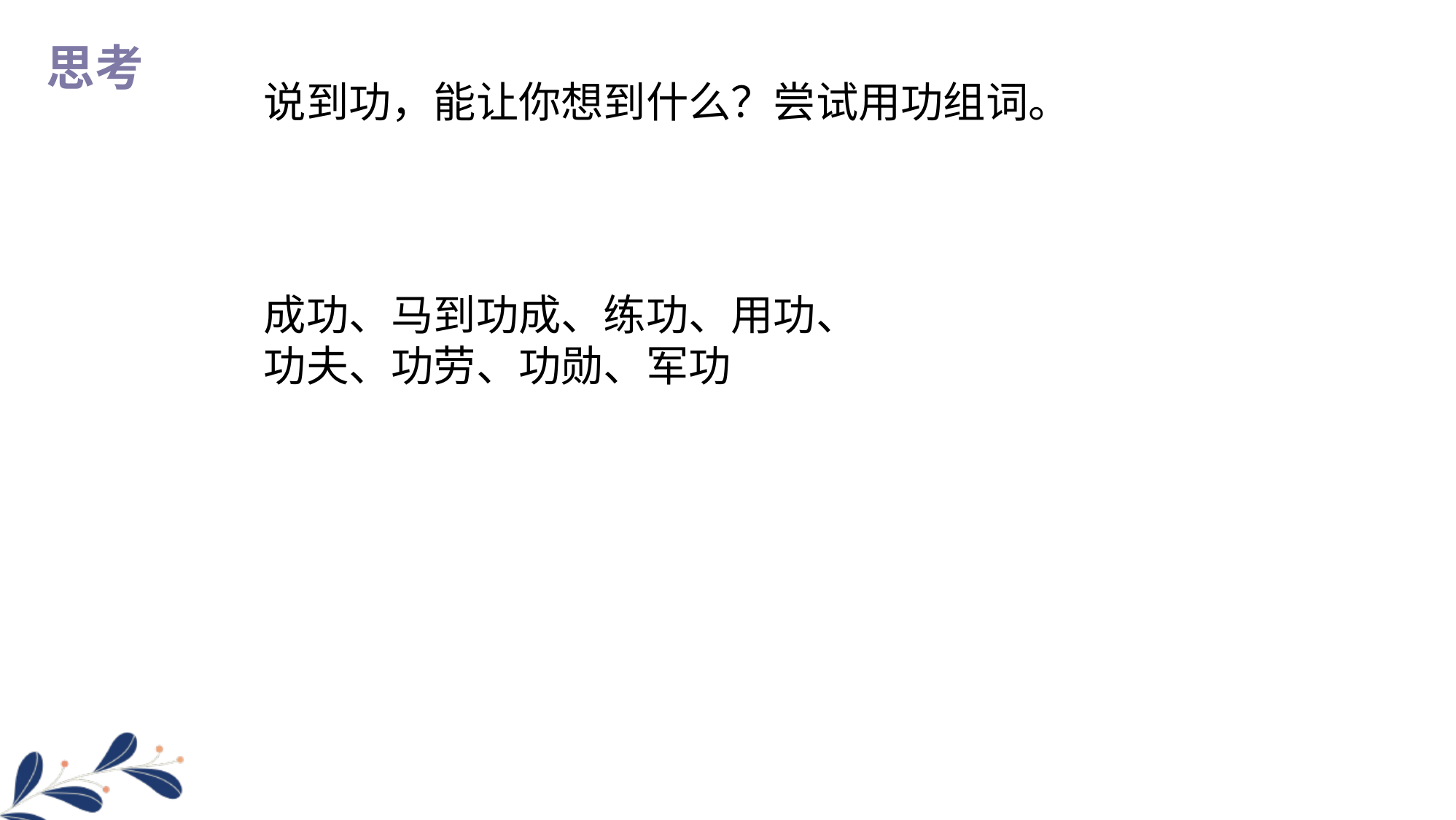

思考
说到功，能让你想到什么？尝试用功组词。
成功、马到功成、练功、用功、功夫、功劳、功勋、军功